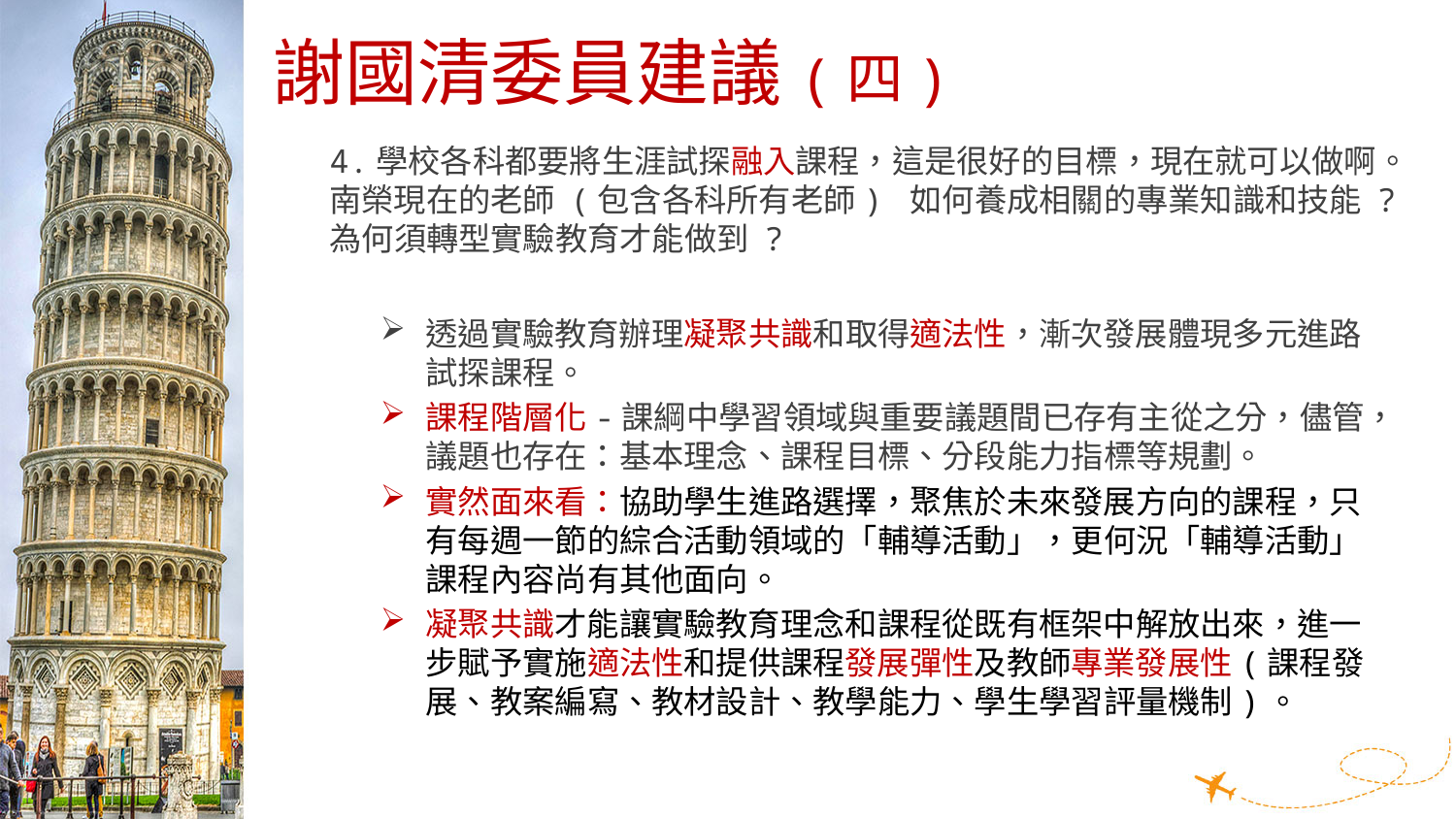

# 謝國清委員建議(四)

4.學校各科都要將生涯試探融入課程，這是很好的目標，現在就可以做啊。南榮現在的老師 (包含各科所有老師) 如何養成相關的專業知識和技能 ? 為何須轉型實驗教育才能做到 ?

透過實驗教育辦理凝聚共識和取得適法性，漸次發展體現多元進路試探課程。
課程階層化-課綱中學習領域與重要議題間已存有主從之分，儘管，議題也存在：基本理念、課程目標、分段能力指標等規劃。
實然面來看：協助學生進路選擇，聚焦於未來發展方向的課程，只有每週一節的綜合活動領域的「輔導活動」，更何況「輔導活動」課程內容尚有其他面向。
凝聚共識才能讓實驗教育理念和課程從既有框架中解放出來，進一步賦予實施適法性和提供課程發展彈性及教師專業發展性(課程發展、教案編寫、教材設計、教學能力、學生學習評量機制)。